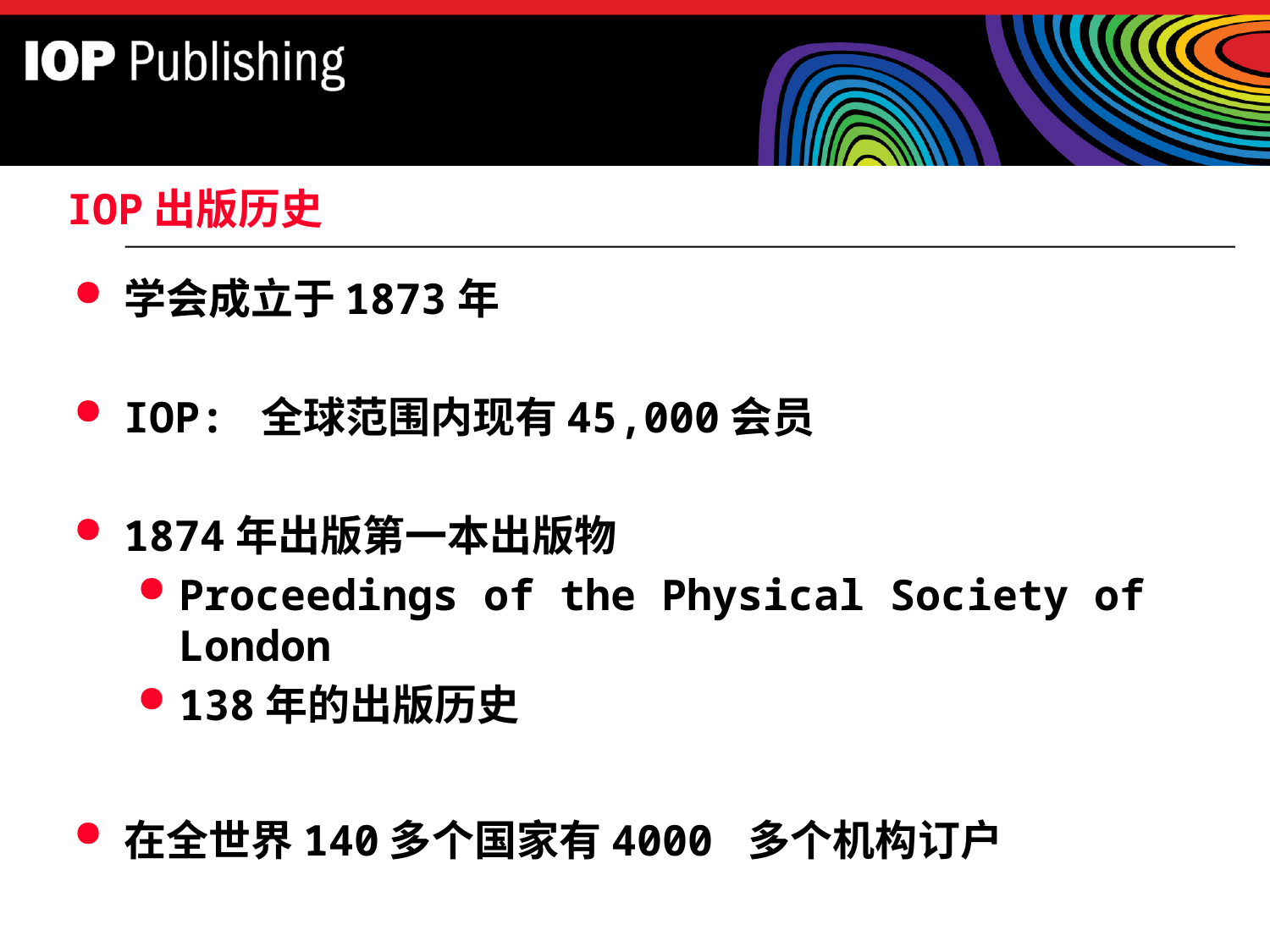

# IOP出版历史
学会成立于1873年

IOP: 全球范围内现有45,000会员

1874年出版第一本出版物
Proceedings of the Physical Society of London
138年的出版历史

在全世界140多个国家有4000 多个机构订户